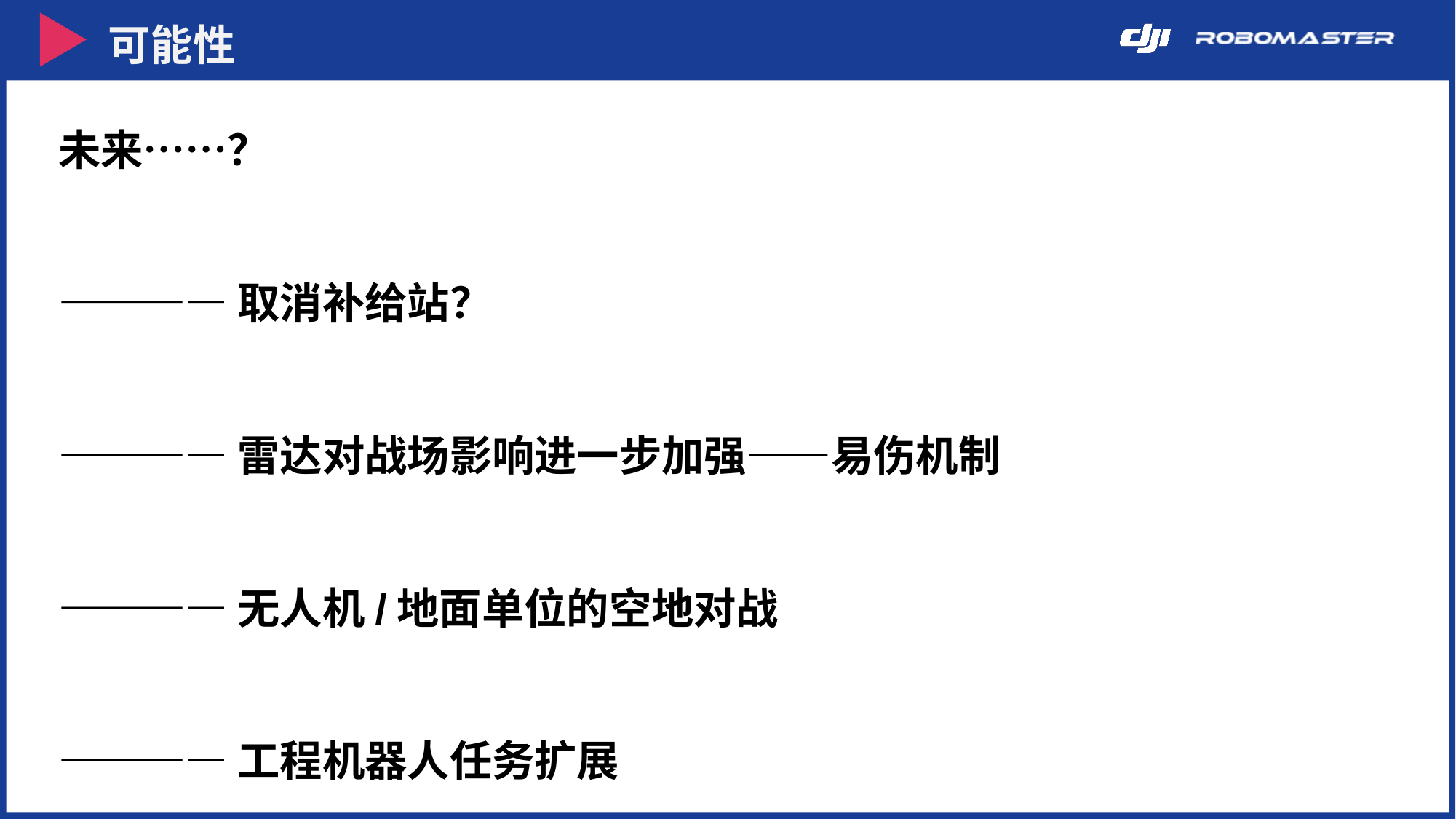

可能性
未来……？

————取消补给站？

————雷达对战场影响进一步加强——易伤机制

————无人机/地面单位的空地对战

————工程机器人任务扩展